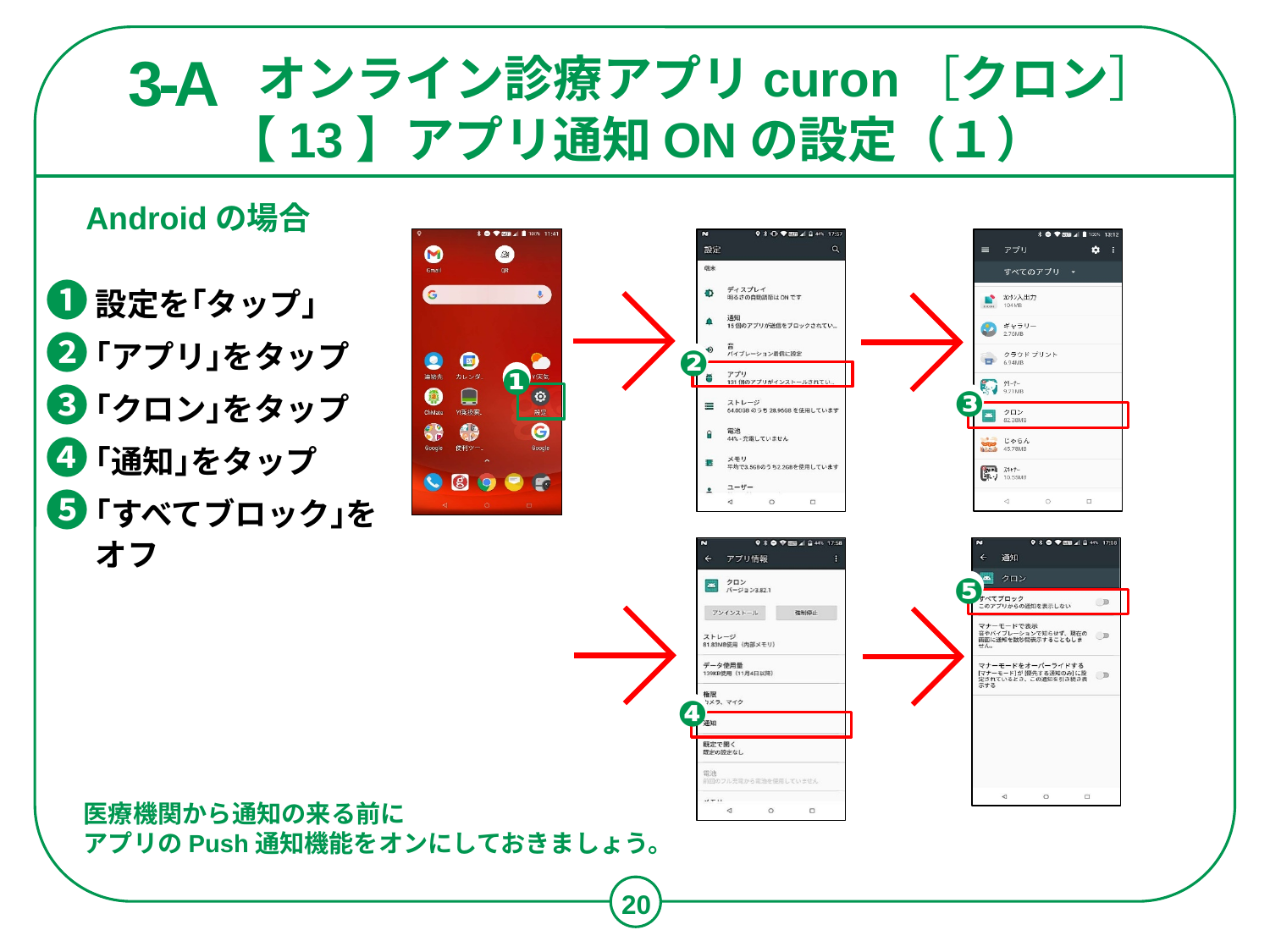

オンライン診療アプリcuron［クロン］
【13】アプリ通知ONの設定（１）
3-A
Androidの場合

❶	設定を｢タップ」
❷	｢アプリ｣をタップ
❸	｢クロン｣をタップ
❹	｢通知｣をタップ
❺	｢すべてブロック｣を	オフ
❷

❶

❸

❺

❹

医療機関から通知の来る前に
アプリのPush通知機能をオンにしておきましょう。